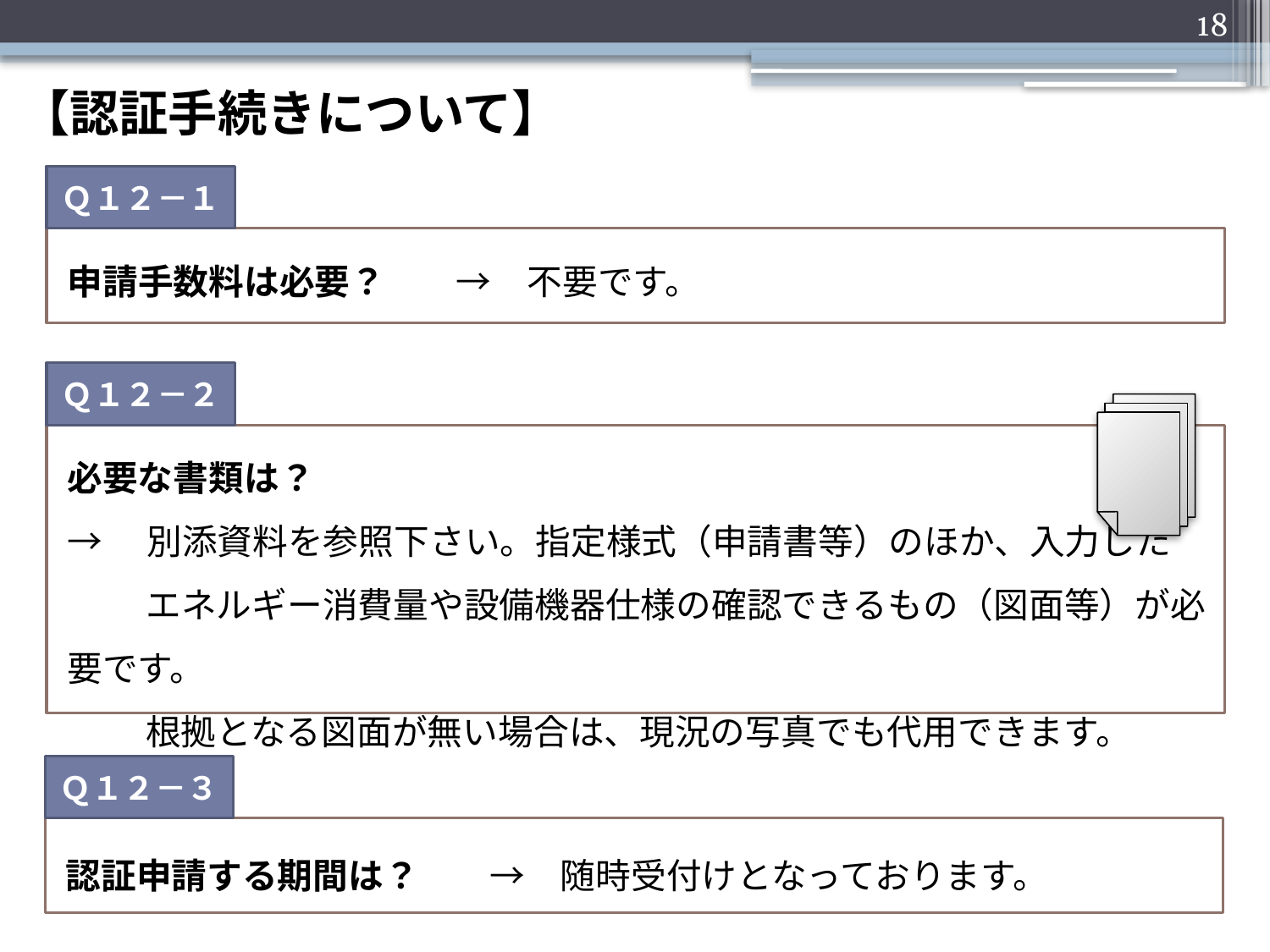

18
【認証手続きについて】
Ｑ１２－１

申請手数料は必要？　　→　不要です。
Ｑ１２－２

必要な書類は？
→　別添資料を参照下さい。指定様式（申請書等）のほか、入力した
　　 エネルギー消費量や設備機器仕様の確認できるもの（図面等）が必要です。
　　 根拠となる図面が無い場合は、現況の写真でも代用できます。
Ｑ１２－３

認証申請する期間は？　　→　随時受付けとなっております。